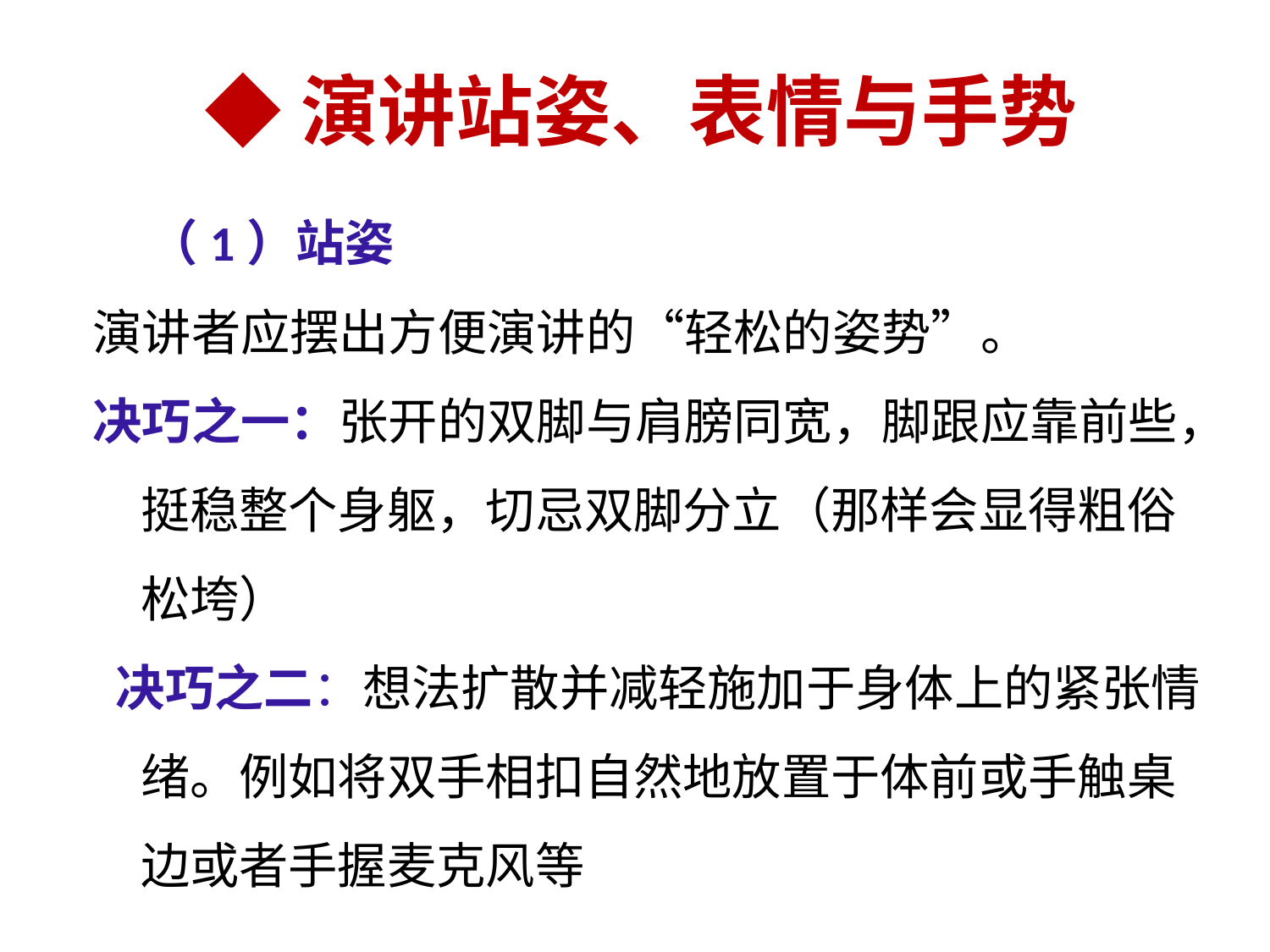

# ◆演讲站姿、表情与手势
    （1）站姿
演讲者应摆出方便演讲的“轻松的姿势”。
决巧之一：张开的双脚与肩膀同宽，脚跟应靠前些，挺稳整个身躯，切忌双脚分立（那样会显得粗俗松垮）
 决巧之二：想法扩散并减轻施加于身体上的紧张情绪。例如将双手相扣自然地放置于体前或手触桌边或者手握麦克风等